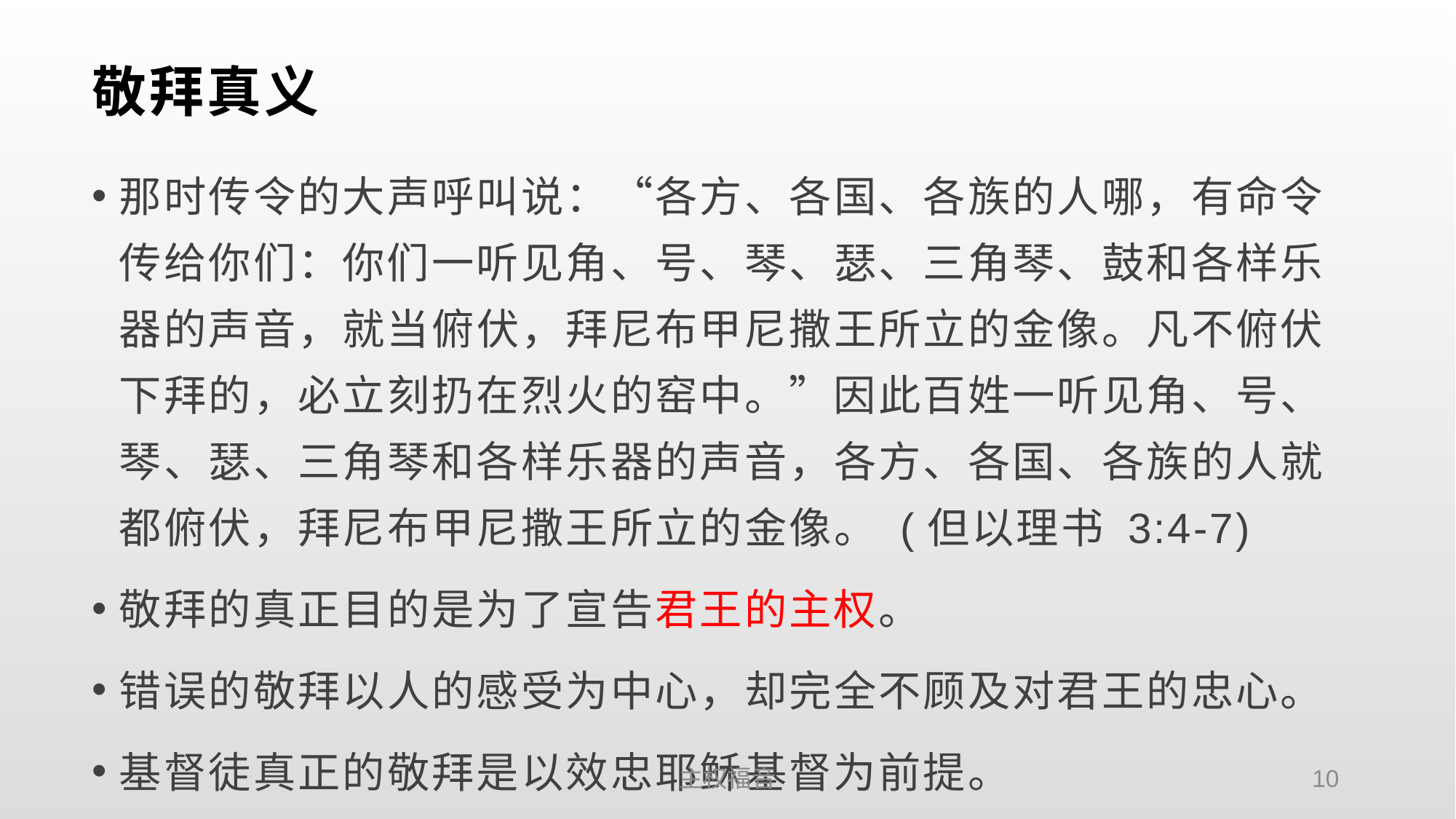

# 敬拜真义
那时传令的大声呼叫说：“各方、各国、各族的人哪，有命令传给你们：你们一听见角、号、琴、瑟、三角琴、鼓和各样乐器的声音，就当俯伏，拜尼布甲尼撒王所立的金像。凡不俯伏下拜的，必立刻扔在烈火的窑中。”因此百姓一听见角、号、琴、瑟、三角琴和各样乐器的声音，各方、各国、各族的人就都俯伏，拜尼布甲尼撒王所立的金像。 (但以理书 3:4-7)
敬拜的真正目的是为了宣告君王的主权。
错误的敬拜以人的感受为中心，却完全不顾及对君王的忠心。
基督徒真正的敬拜是以效忠耶稣基督为前提。
主权福音
10